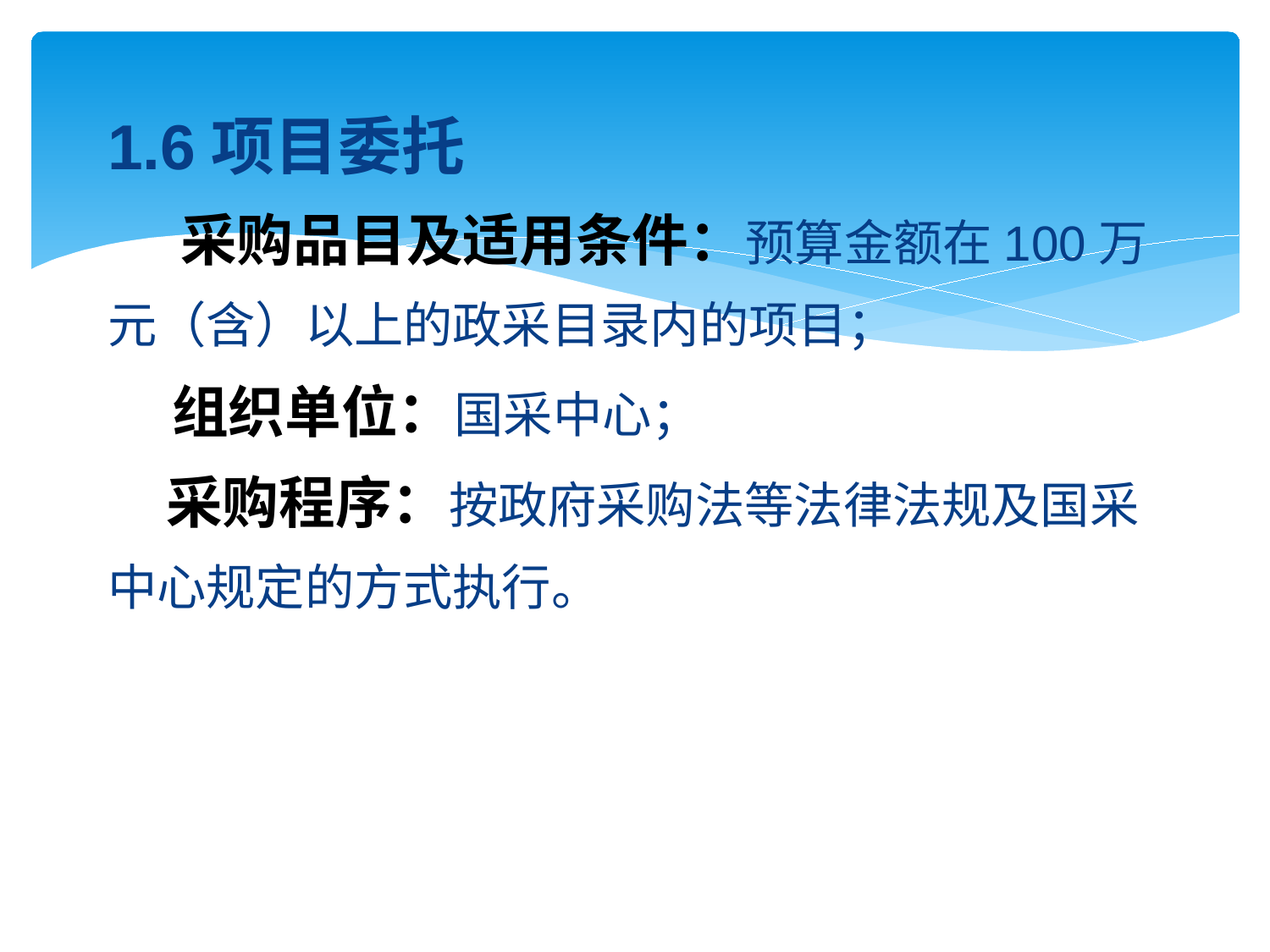

1.6项目委托
    采购品目及适用条件：预算金额在100万元（含）以上的政采目录内的项目；
    组织单位：国采中心；
   采购程序：按政府采购法等法律法规及国采中心规定的方式执行。